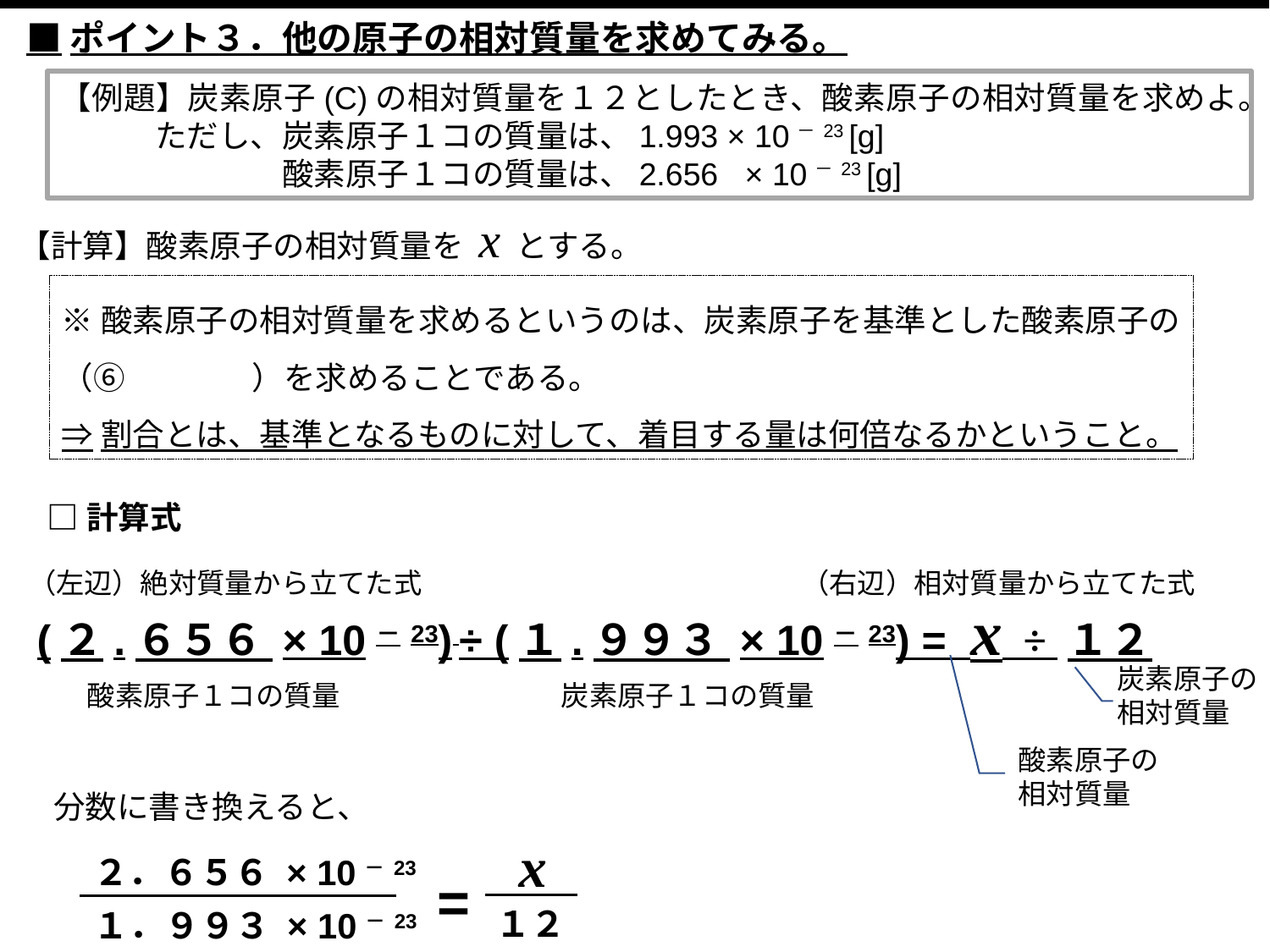

■ポイント３．他の原子の相対質量を求めてみる。
【例題】炭素原子(C)の相対質量を１２としたとき、酸素原子の相対質量を求めよ。
　　　ただし、炭素原子１コの質量は、1.993 × 10－23 [g]
　　　　　　　酸素原子１コの質量は、2.656   × 10－23 [g]
【計算】酸素原子の相対質量を x とする。
※酸素原子の相対質量を求めるというのは、炭素原子を基準とした酸素原子の
（⑥　　　　）を求めることである。
⇒割合とは、基準となるものに対して、着目する量は何倍なるかということ。
□計算式
（左辺）絶対質量から立てた式
（右辺）相対質量から立てた式
(２.６５６ × 10－23) ÷ (１.９９３ × 10－23) =  x  ÷ １２
炭素原子の
相対質量

酸素原子１コの質量
炭素原子１コの質量
酸素原子の
相対質量
分数に書き換えると、
x
　 ２．６５６ × 10－23
=
１２
１．９９３ × 10－23